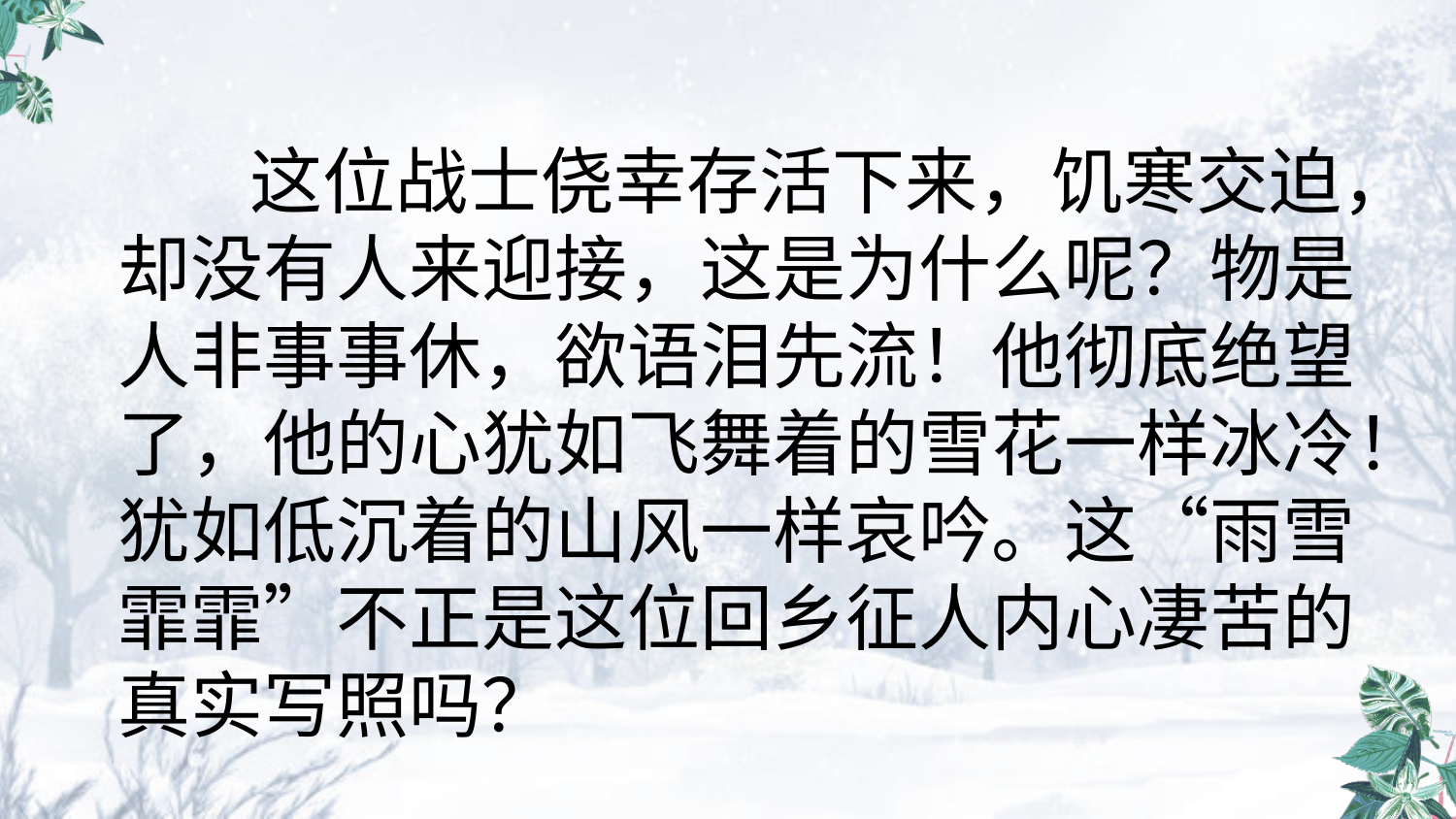

这位战士侥幸存活下来，饥寒交迫，却没有人来迎接，这是为什么呢？物是人非事事休，欲语泪先流！他彻底绝望了，他的心犹如飞舞着的雪花一样冰冷！犹如低沉着的山风一样哀吟。这“雨雪霏霏”不正是这位回乡征人内心凄苦的真实写照吗？